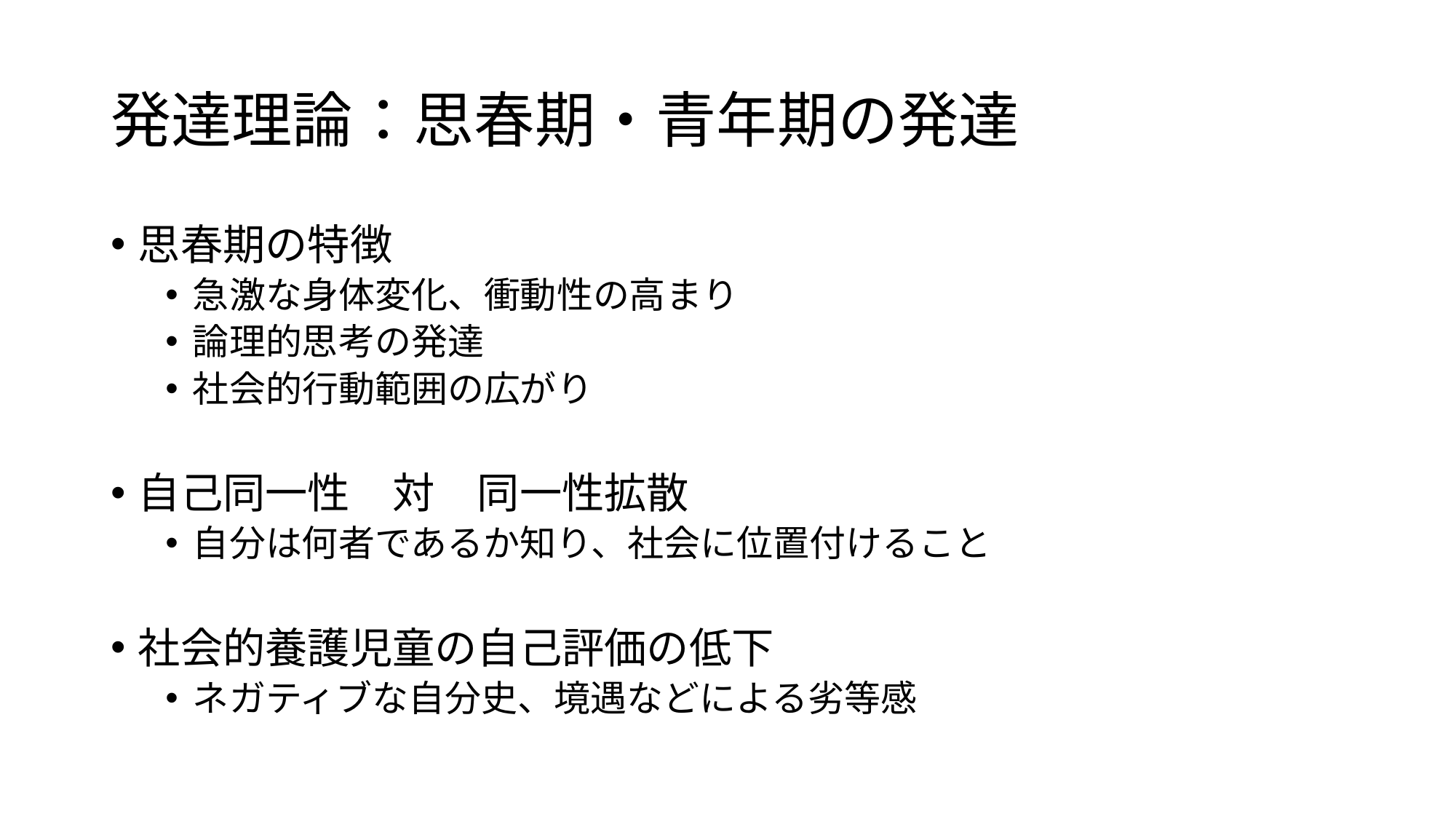

# 発達理論：思春期・青年期の発達
思春期の特徴
急激な身体変化、衝動性の高まり
論理的思考の発達
社会的行動範囲の広がり

自己同一性　対　同一性拡散
自分は何者であるか知り、社会に位置付けること

社会的養護児童の自己評価の低下
ネガティブな自分史、境遇などによる劣等感